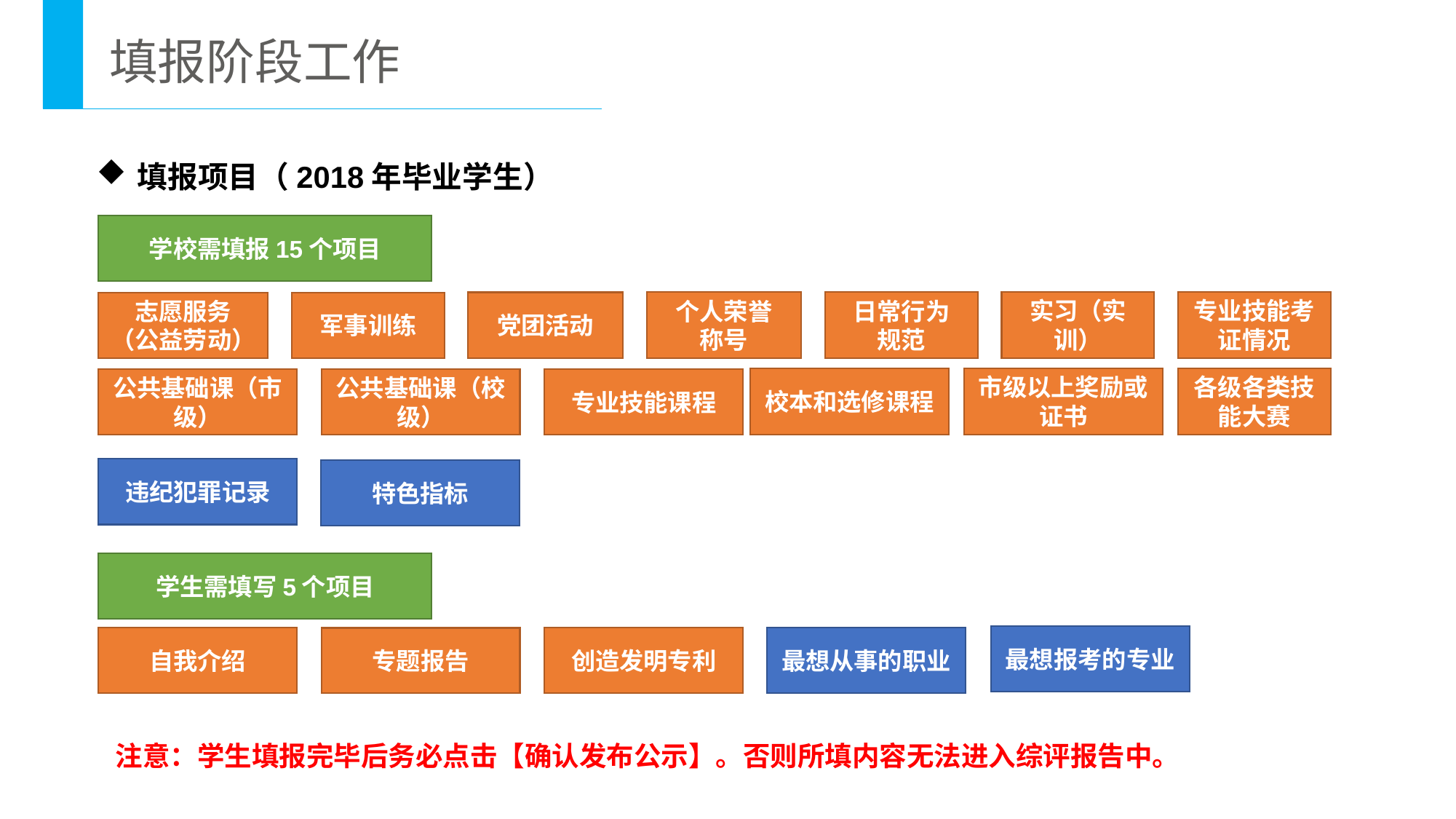

填报阶段工作
填报项目（2018年毕业学生）
学校需填报15个项目
实习（实训）
专业技能考证情况
个人荣誉
称号
日常行为
规范
党团活动
志愿服务
（公益劳动）
军事训练
校本和选修课程
市级以上奖励或证书
各级各类技能大赛
公共基础课（市级）
公共基础课（校级）
专业技能课程
违纪犯罪记录
特色指标
学生需填写5个项目
最想报考的专业
自我介绍
创造发明专利
最想从事的职业
专题报告
注意：学生填报完毕后务必点击【确认发布公示】。否则所填内容无法进入综评报告中。